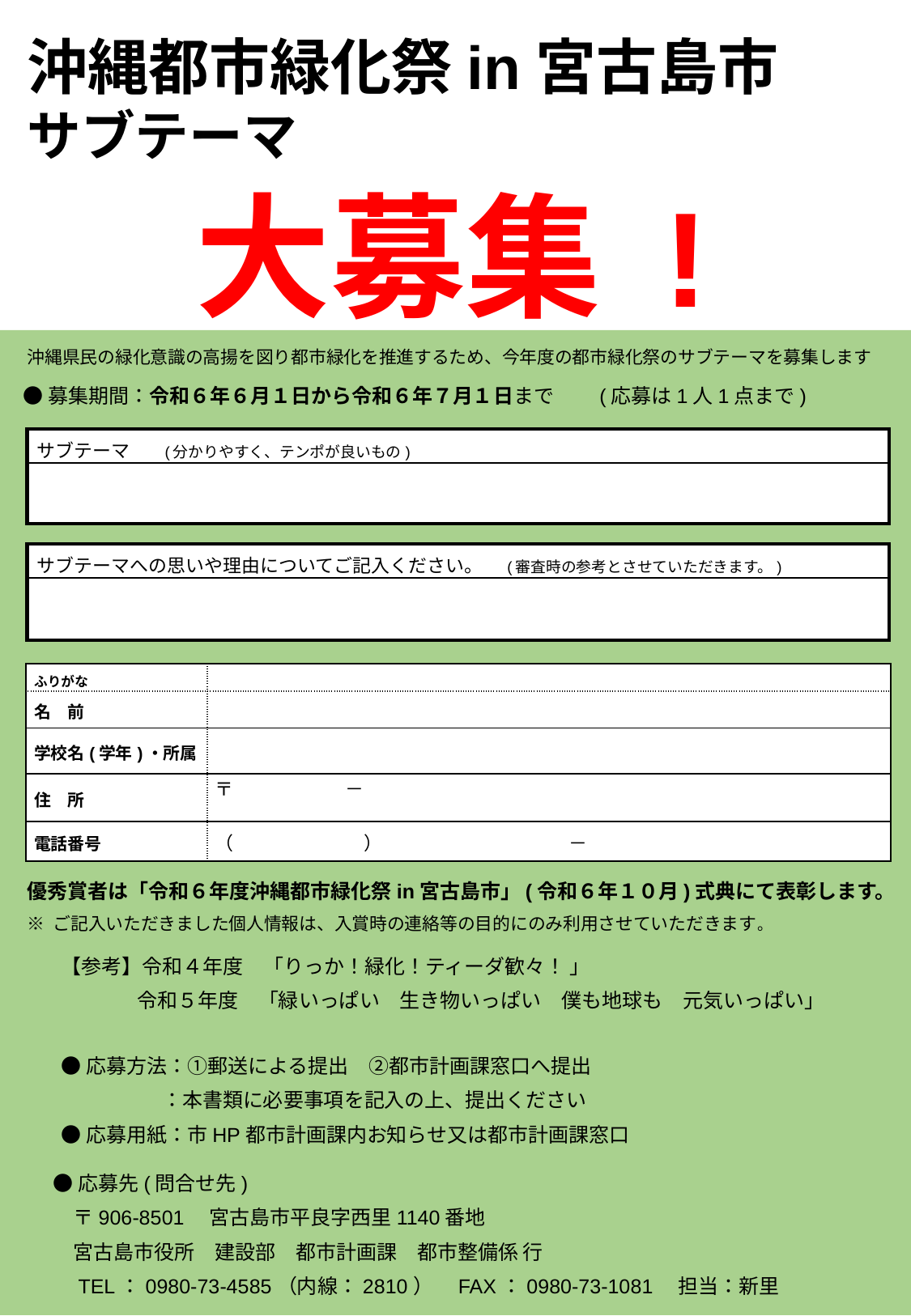

沖縄都市緑化祭in宮古島市
サブテーマ

大募集 !

沖縄県民の緑化意識の高揚を図り都市緑化を推進するため、今年度の都市緑化祭のサブテーマを募集します
●募集期間：令和６年６月１日から令和６年７月１日まで　　(応募は1人1点まで)
| サブテーマ　　(分かりやすく、テンポが良いもの) |
| --- |
|  |
| サブテーマへの思いや理由についてご記入ください。　(審査時の参考とさせていただきます。) |
| --- |
|  |
| ふりがな |  |  |  |  |
| --- | --- | --- | --- | --- |
| 名　前 |  |  |  |  |
| 学校名(学年)・所属 |  |  |  |  |
| 住　所 | 〒　　　　　　－ |  |  |  |
| 電話番号 | （　　　　　　　）　　　　　　　　　　－ |  |  |  |
優秀賞者は「令和６年度沖縄都市緑化祭in宮古島市」(令和６年１０月)式典にて表彰します。
※ ご記入いただきました個人情報は、入賞時の連絡等の目的にのみ利用させていただきます。
【参考】令和４年度　「りっか！緑化！ティーダ歓々！ 」
                令和５年度　「緑いっぱい　生き物いっぱい　僕も地球も　元気いっぱい」

●応募方法：①郵送による提出　②都市計画課窓口へ提出
　　　　　：本書類に必要事項を記入の上、提出ください
●応募用紙：市HP都市計画課内お知らせ又は都市計画課窓口

●応募先(問合せ先)
　〒906-8501　宮古島市平良字西里1140番地
　宮古島市役所　建設部　都市計画課　都市整備係 行
　TEL：0980-73-4585（内線：2810）　FAX：0980-73-1081　担当：新里